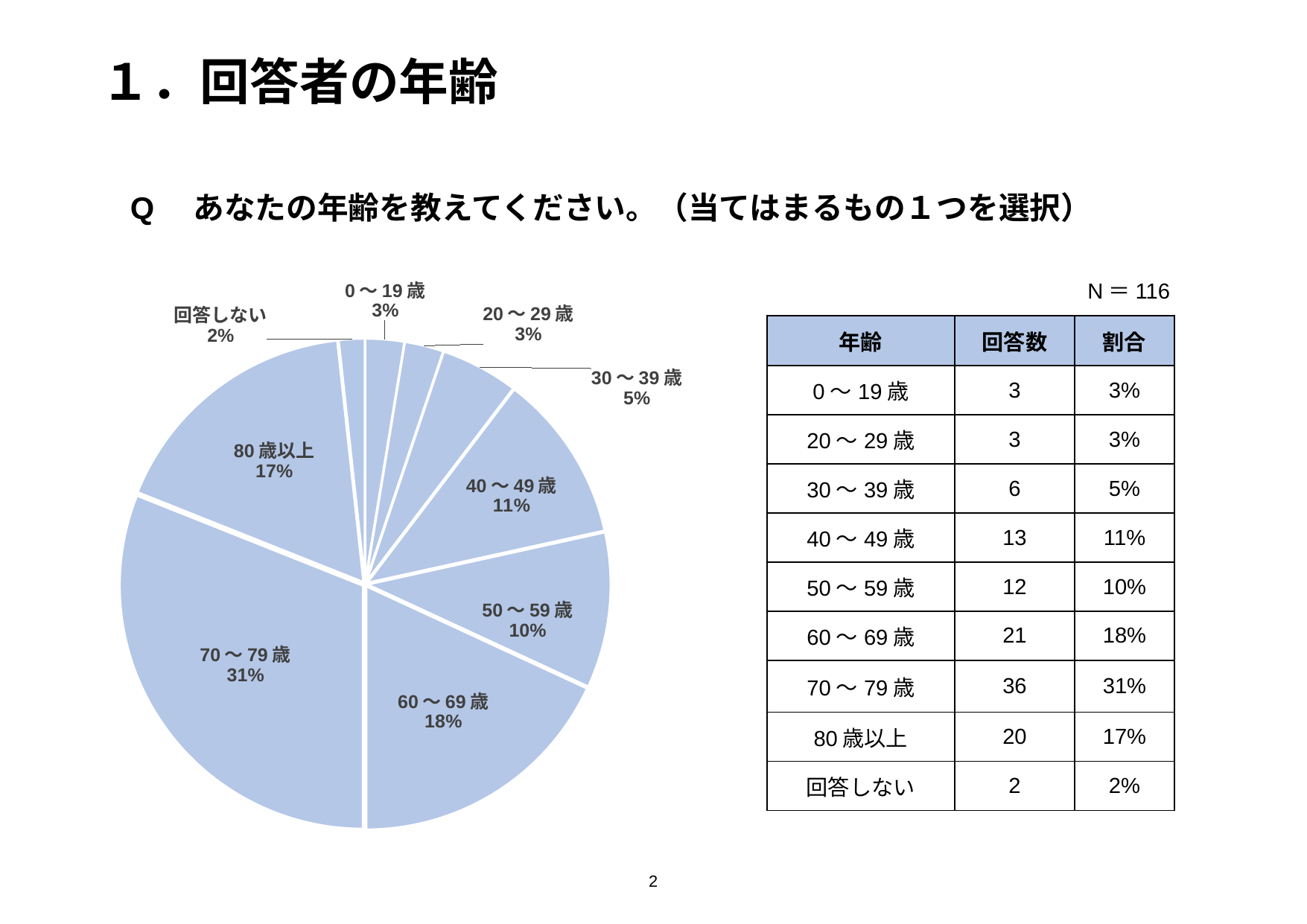

# １．回答者の年齢
Q　あなたの年齢を教えてください。（当てはまるもの１つを選択）
N＝116

### Chart:

| Category |  |
|---|---|
| 0～19歳 | 3.0 |
| 20～29歳 | 3.0 |
| 30～39歳 | 6.0 |
| 40～49歳 | 13.0 |
| 50～59歳 | 12.0 |
| 60～69歳 | 21.0 |
| 70～79歳 | 36.0 |
| 80歳以上 | 20.0 |
| 回答しない | 2.0 |
| 年齢 | 回答数 | 割合 |
| --- | --- | --- |
| 0～19歳 | 3 | 3% |
| 20～29歳 | 3 | 3% |
| 30～39歳 | 6 | 5% |
| 40～49歳 | 13 | 11% |
| 50～59歳 | 12 | 10% |
| 60～69歳 | 21 | 18% |
| 70～79歳 | 36 | 31% |
| 80歳以上 | 20 | 17% |
| 回答しない | 2 | 2% |
2